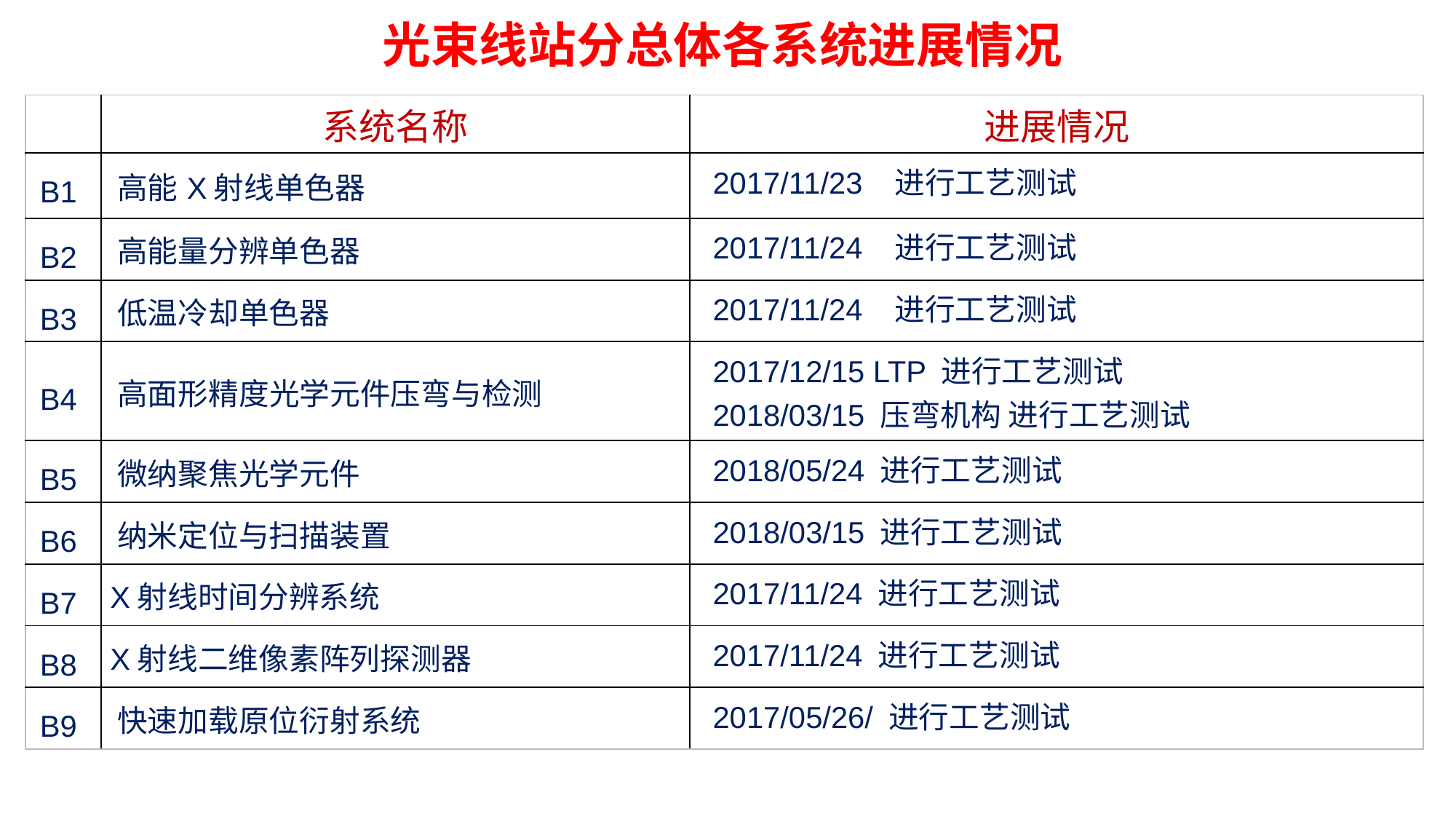

光束线站分总体各系统进展情况
|  | 系统名称 | 进展情况 |
| --- | --- | --- |
| B1 | 高能X射线单色器 | 2017/11/23 进行工艺测试 |
| B2 | 高能量分辨单色器 | 2017/11/24 进行工艺测试 |
| B3 | 低温冷却单色器 | 2017/11/24 进行工艺测试 |
| B4 | 高面形精度光学元件压弯与检测 | 2017/12/15 LTP 进行工艺测试 2018/03/15 压弯机构 进行工艺测试 |
| B5 | 微纳聚焦光学元件 | 2018/05/24 进行工艺测试 |
| B6 | 纳米定位与扫描装置 | 2018/03/15 进行工艺测试 |
| B7 | X射线时间分辨系统 | 2017/11/24 进行工艺测试 |
| B8 | X射线二维像素阵列探测器 | 2017/11/24 进行工艺测试 |
| B9 | 快速加载原位衍射系统 | 2017/05/26/ 进行工艺测试 |